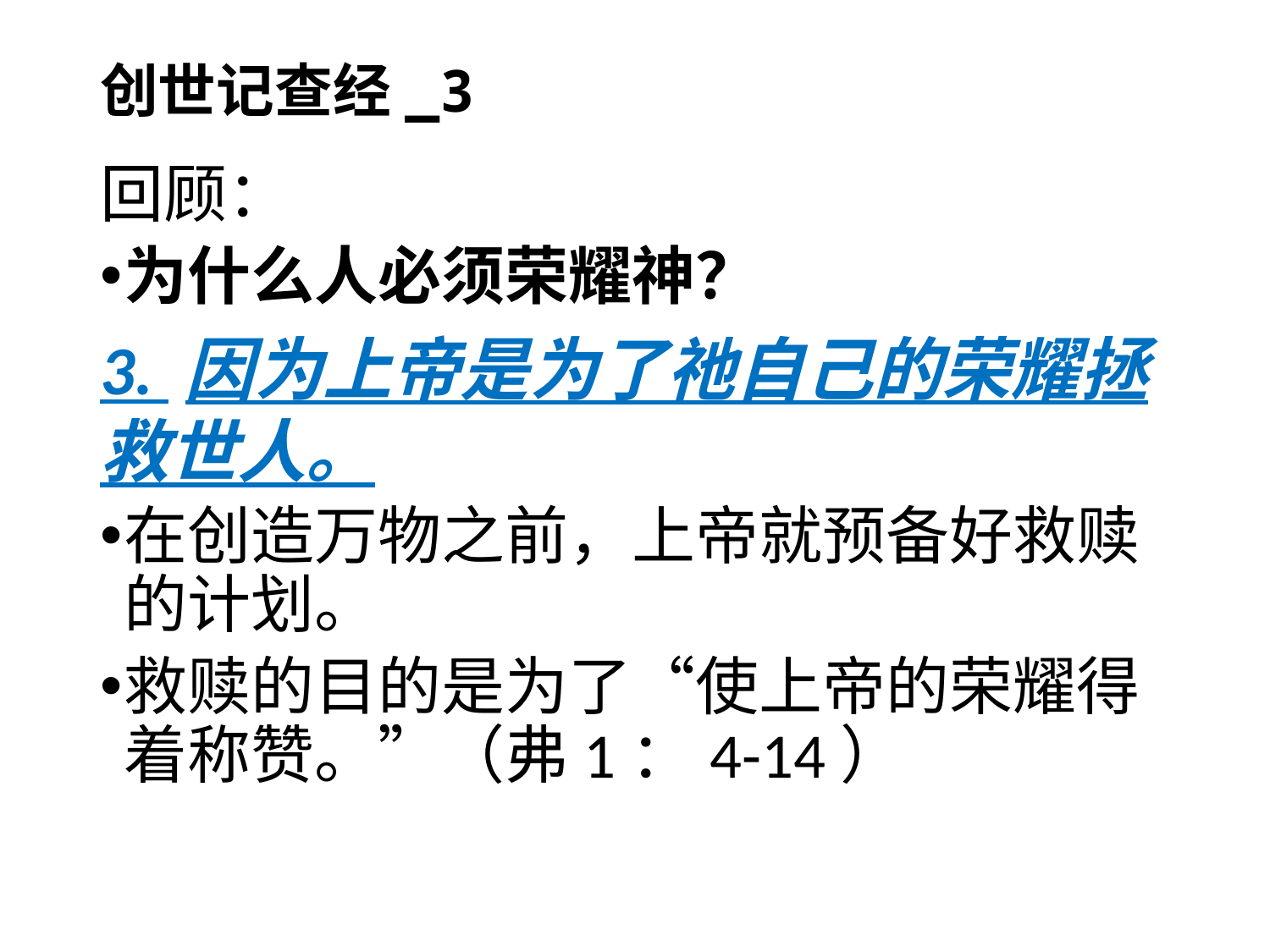

# 创世记查经_3
回顾：
为什么人必须荣耀神？
3. 因为上帝是为了祂自己的荣耀拯救世人。
在创造万物之前，上帝就预备好救赎的计划。
救赎的目的是为了“使上帝的荣耀得着称赞。”（弗1：4-14）